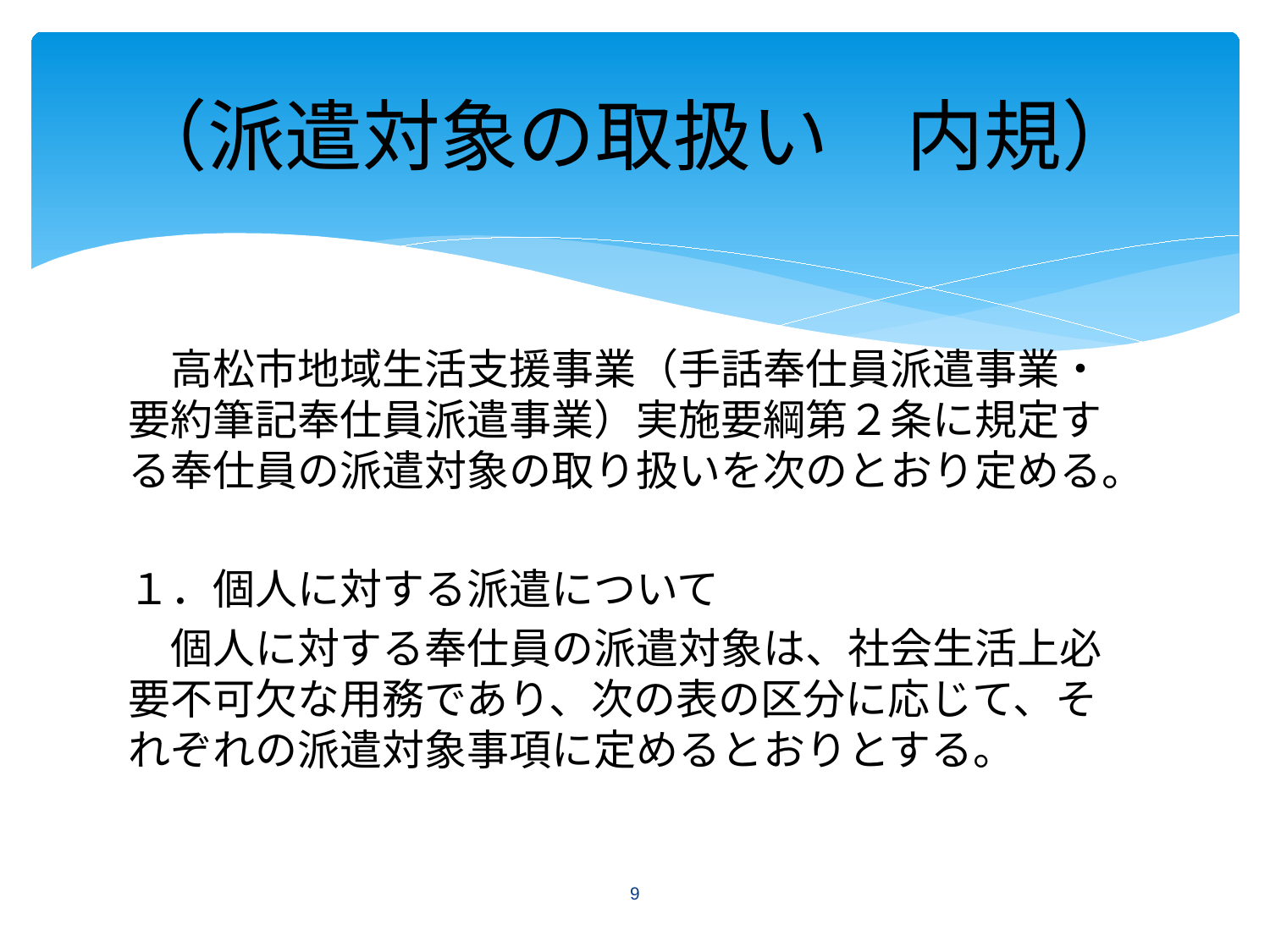

（派遣対象の取扱い　内規）
　高松市地域生活支援事業（手話奉仕員派遣事業・要約筆記奉仕員派遣事業）実施要綱第２条に規定する奉仕員の派遣対象の取り扱いを次のとおり定める。

１．個人に対する派遣について
　個人に対する奉仕員の派遣対象は、社会生活上必要不可欠な用務であり、次の表の区分に応じて、それぞれの派遣対象事項に定めるとおりとする。
9